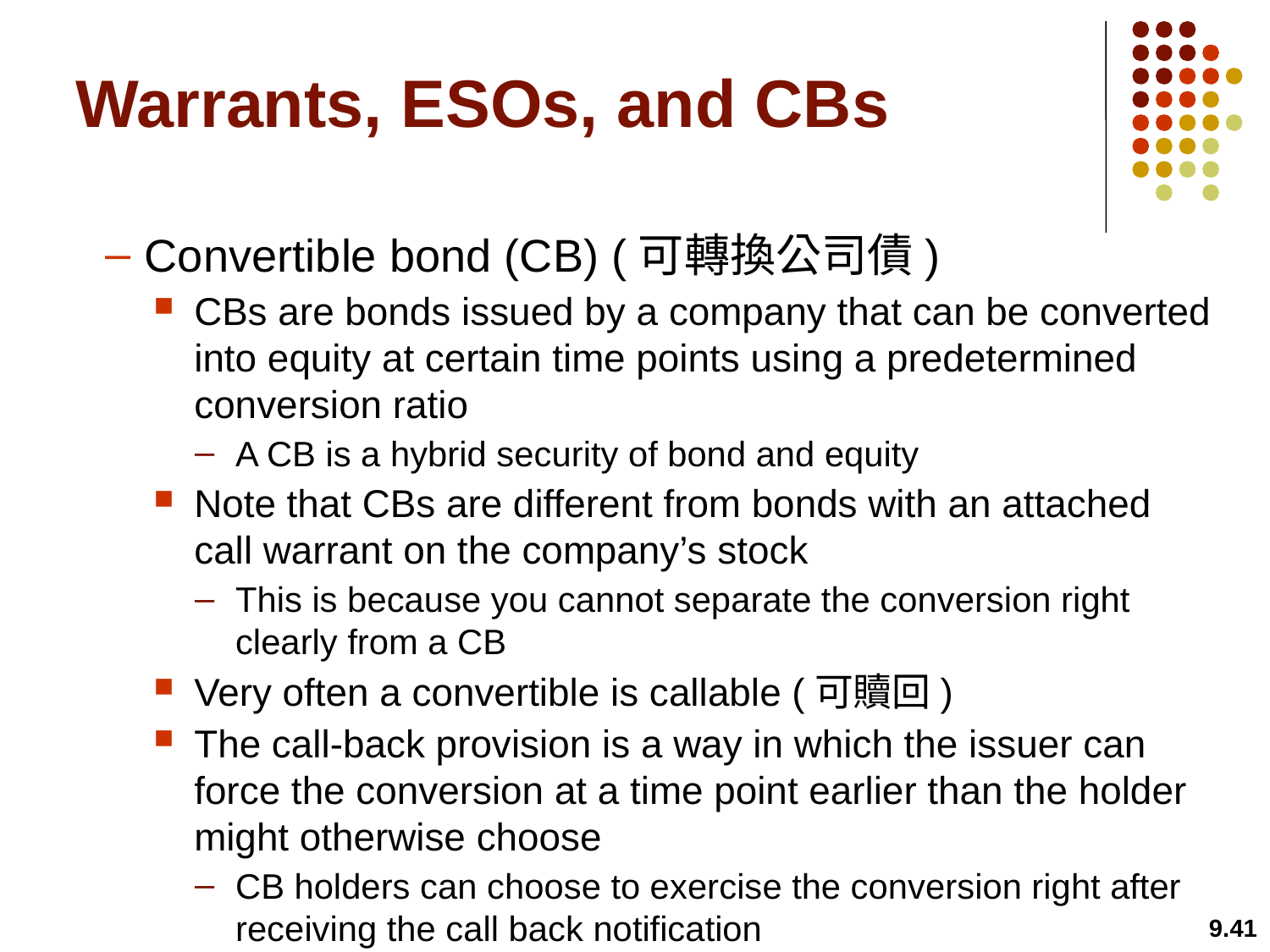

# Warrants, ESOs, and CBs
Convertible bond (CB) (可轉換公司債)
CBs are bonds issued by a company that can be converted into equity at certain time points using a predetermined conversion ratio
A CB is a hybrid security of bond and equity
Note that CBs are different from bonds with an attached call warrant on the company’s stock
This is because you cannot separate the conversion right clearly from a CB
Very often a convertible is callable (可贖回)
The call-back provision is a way in which the issuer can force the conversion at a time point earlier than the holder might otherwise choose
CB holders can choose to exercise the conversion right after receiving the call back notification

9.41